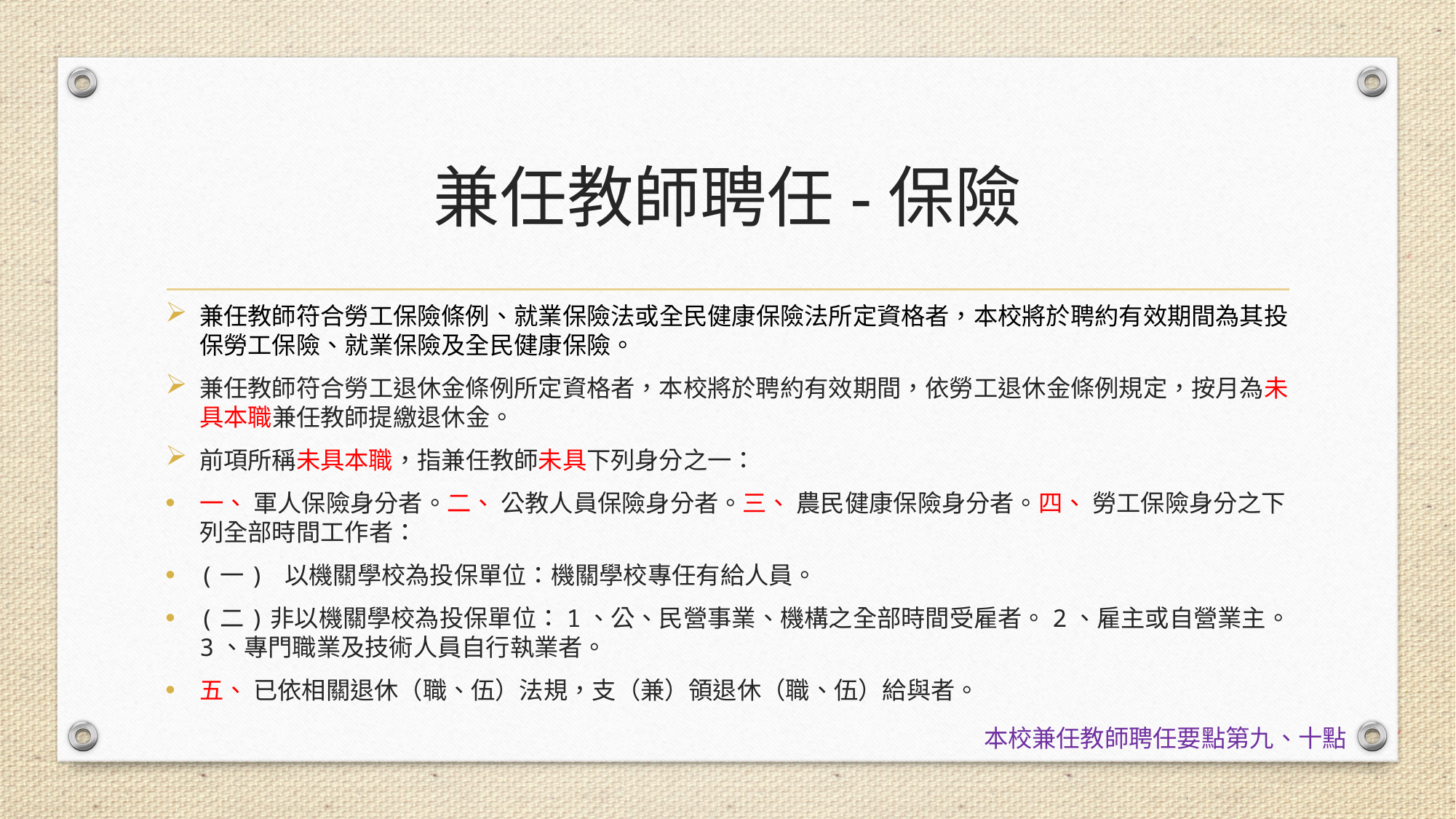

# 兼任教師聘任-保險
兼任教師符合勞工保險條例、就業保險法或全民健康保險法所定資格者，本校將於聘約有效期間為其投保勞工保險、就業保險及全民健康保險。
兼任教師符合勞工退休金條例所定資格者，本校將於聘約有效期間，依勞工退休金條例規定，按月為未具本職兼任教師提繳退休金。
前項所稱未具本職，指兼任教師未具下列身分之一：
一、 軍人保險身分者。二、 公教人員保險身分者。三、 農民健康保險身分者。四、 勞工保險身分之下列全部時間工作者：
(一) 以機關學校為投保單位：機關學校專任有給人員。
(二)非以機關學校為投保單位：1、公、民營事業、機構之全部時間受雇者。2、雇主或自營業主。3、專門職業及技術人員自行執業者。
五、 已依相關退休（職、伍）法規，支（兼）領退休（職、伍）給與者。
本校兼任教師聘任要點第九、十點